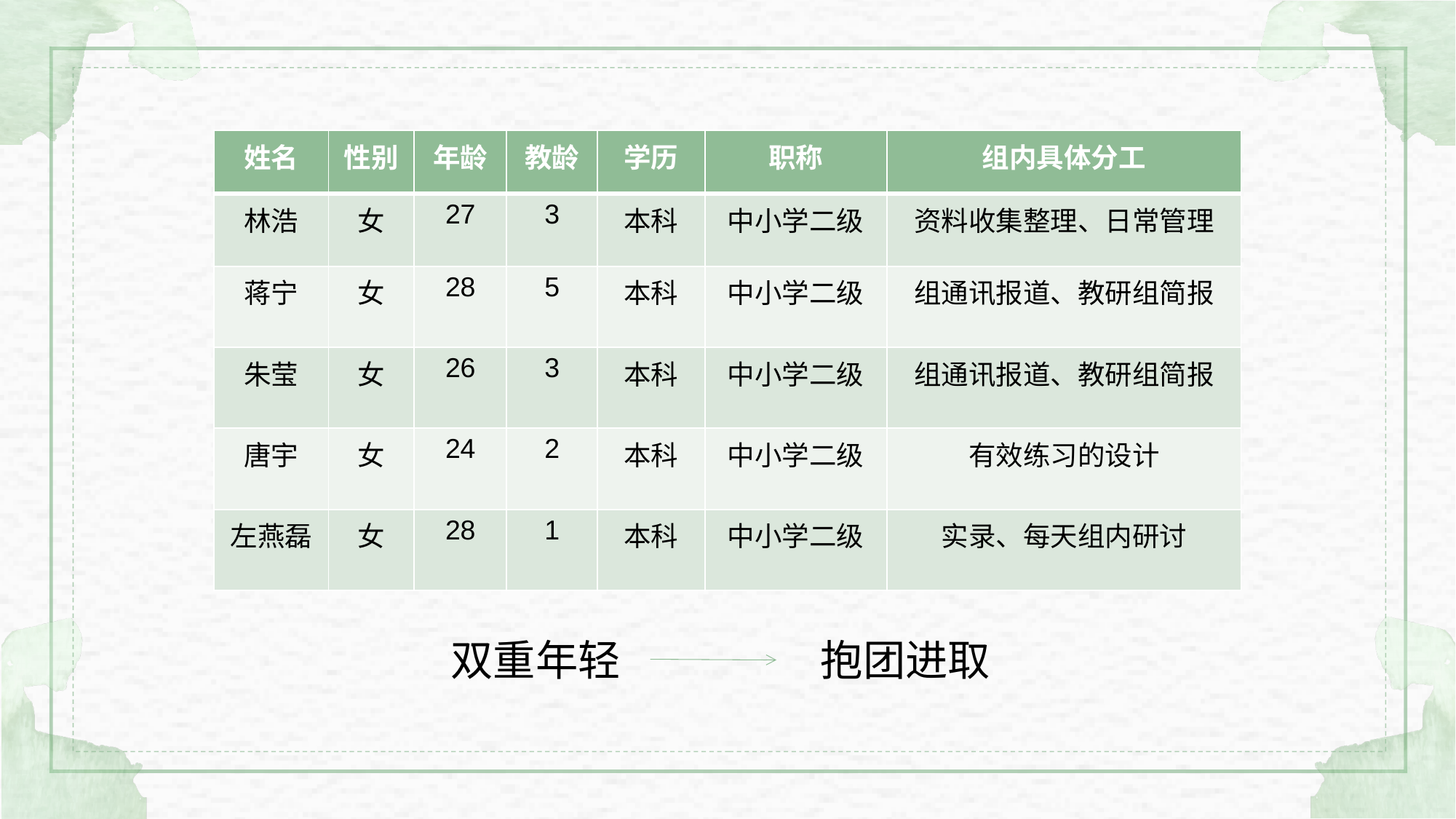

| 姓名 | 性别 | 年龄 | 教龄 | 学历 | 职称 | 组内具体分工 |
| --- | --- | --- | --- | --- | --- | --- |
| 林浩 | 女 | 27 | 3 | 本科 | 中小学二级 | 资料收集整理、日常管理 |
| 蒋宁 | 女 | 28 | 5 | 本科 | 中小学二级 | 组通讯报道、教研组简报 |
| 朱莹 | 女 | 26 | 3 | 本科 | 中小学二级 | 组通讯报道、教研组简报 |
| 唐宇 | 女 | 24 | 2 | 本科 | 中小学二级 | 有效练习的设计 |
| 左燕磊 | 女 | 28 | 1 | 本科 | 中小学二级 | 实录、每天组内研讨 |
双重年轻
抱团进取